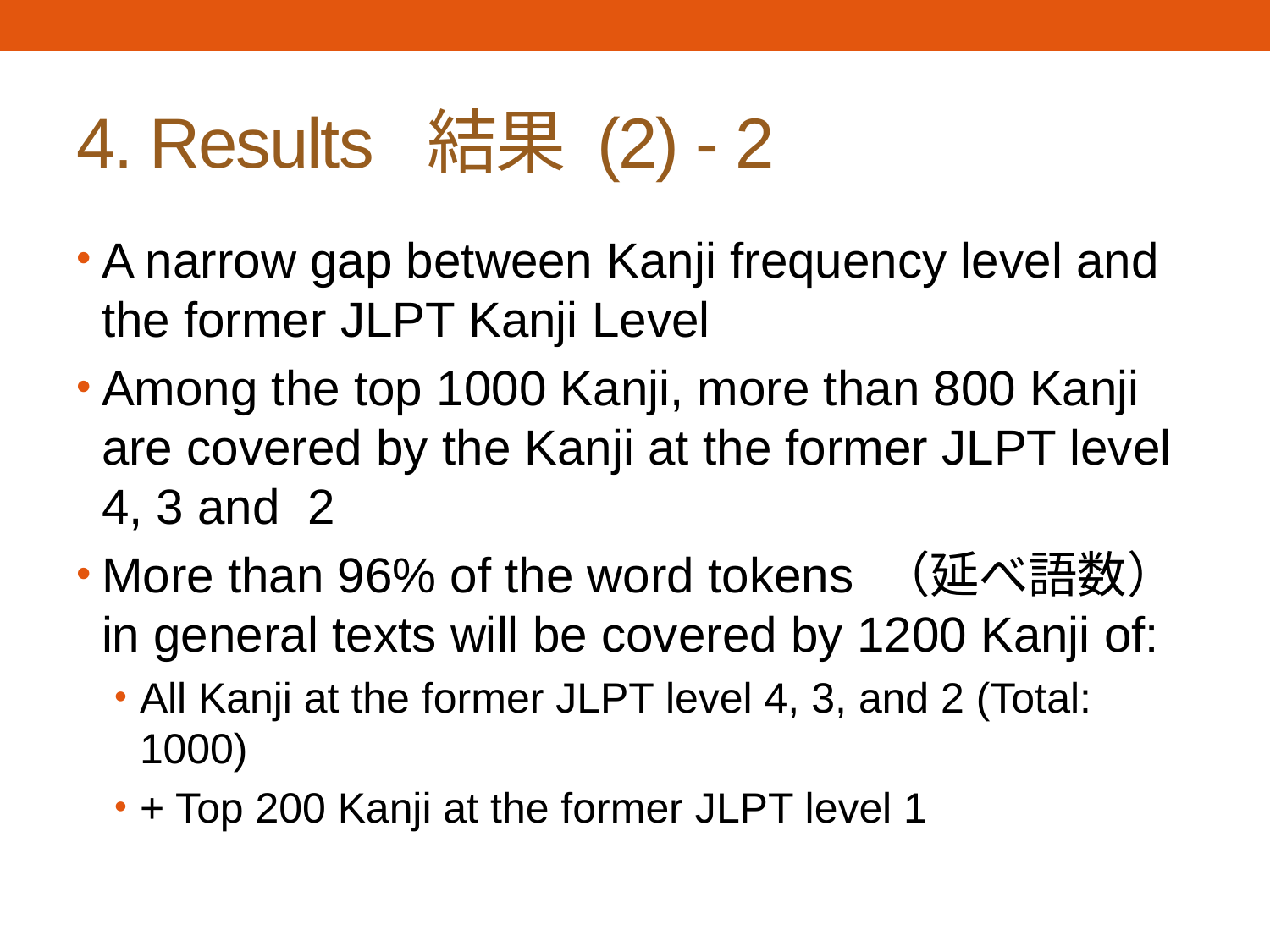

# 4. Results  結果 (2) - 2
A narrow gap between Kanji frequency level and the former JLPT Kanji Level
Among the top 1000 Kanji, more than 800 Kanji are covered by the Kanji at the former JLPT level 4, 3 and  2
More than 96% of the word tokens （延べ語数） in general texts will be covered by 1200 Kanji of:
All Kanji at the former JLPT level 4, 3, and 2 (Total: 1000)
+ Top 200 Kanji at the former JLPT level 1